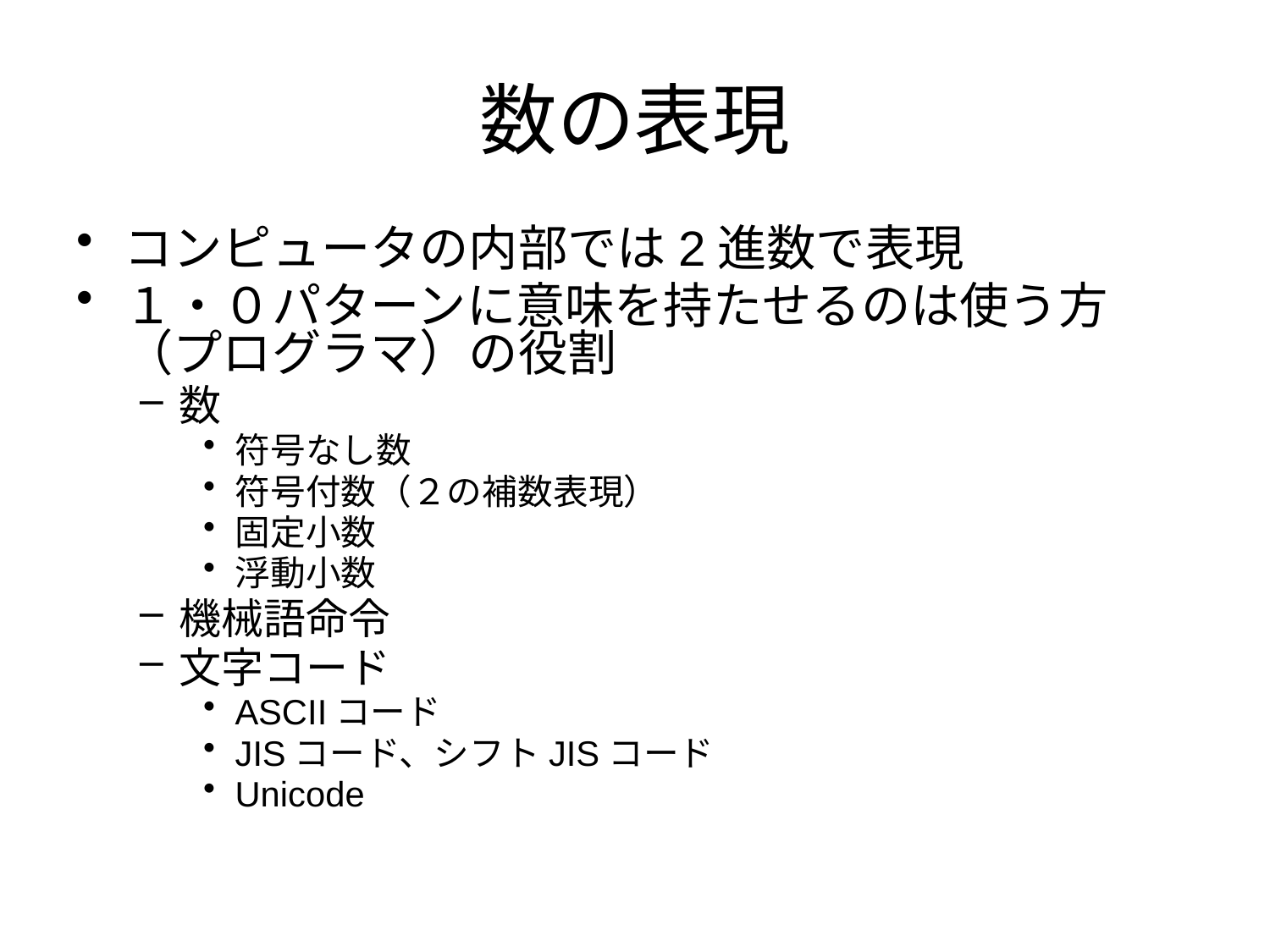

# 数の表現
コンピュータの内部では2進数で表現
１・０パターンに意味を持たせるのは使う方（プログラマ）の役割
数
符号なし数
符号付数（２の補数表現）
固定小数
浮動小数
機械語命令
文字コード
ASCIIコード
JISコード、シフトJISコード
Unicode